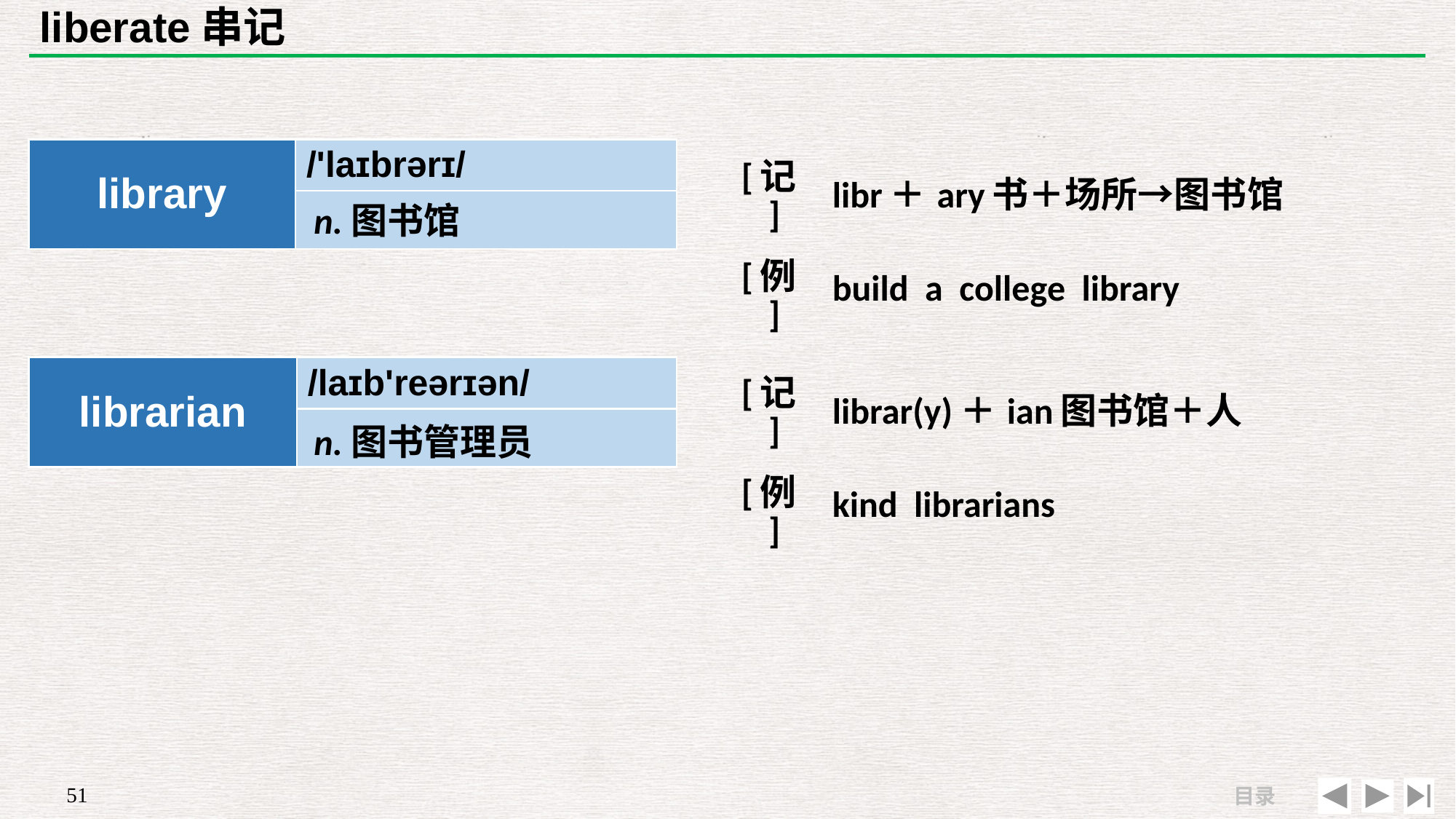

# liberate串记

| library | /'laɪbrərɪ/ |
| --- | --- |
|  |  |
| [记] | libr＋ary书＋场所→图书馆 |
| --- | --- |
| [例] | build a college library |
n.图书馆
| librarian | /laɪb'reərɪən/ |
| --- | --- |
|  |  |
| [记] | librar(y)＋ian图书馆＋人 |
| --- | --- |
| [例] | kind librarians |
n.图书管理员